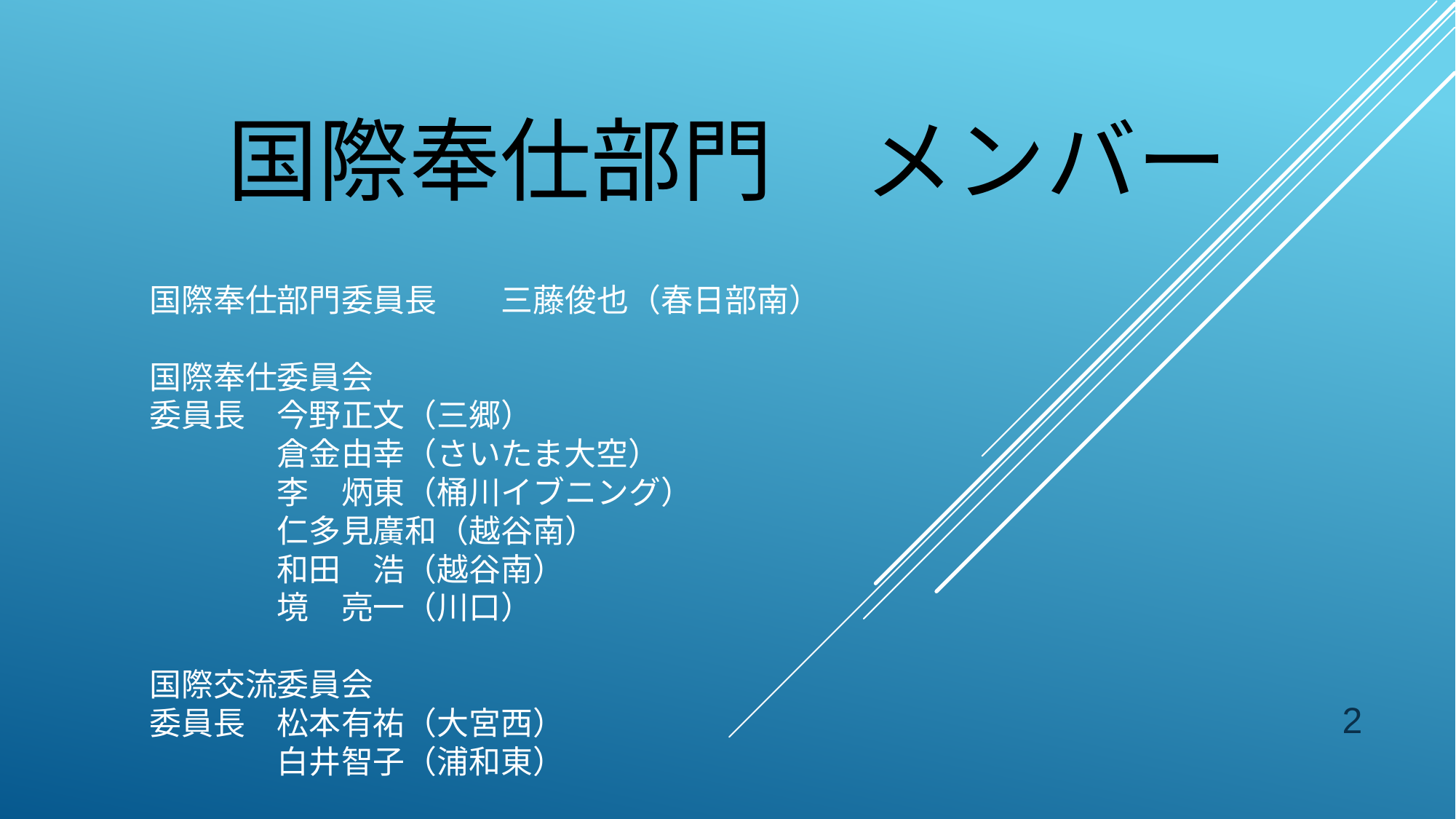

国際奉仕部門　メンバー
# 国際奉仕部門委員長　　三藤俊也（春日部南） 国際奉仕委員会 委員長　今野正文（三郷） 　　　　倉金由幸（さいたま大空） 　　　　李　炳東（桶川イブニング） 　　　　仁多見廣和（越谷南） 　　　　和田　浩（越谷南） 　　　　境　亮一（川口） 国際交流委員会 委員長　松本有祐（大宮西） 　　　　白井智子（浦和東）

2